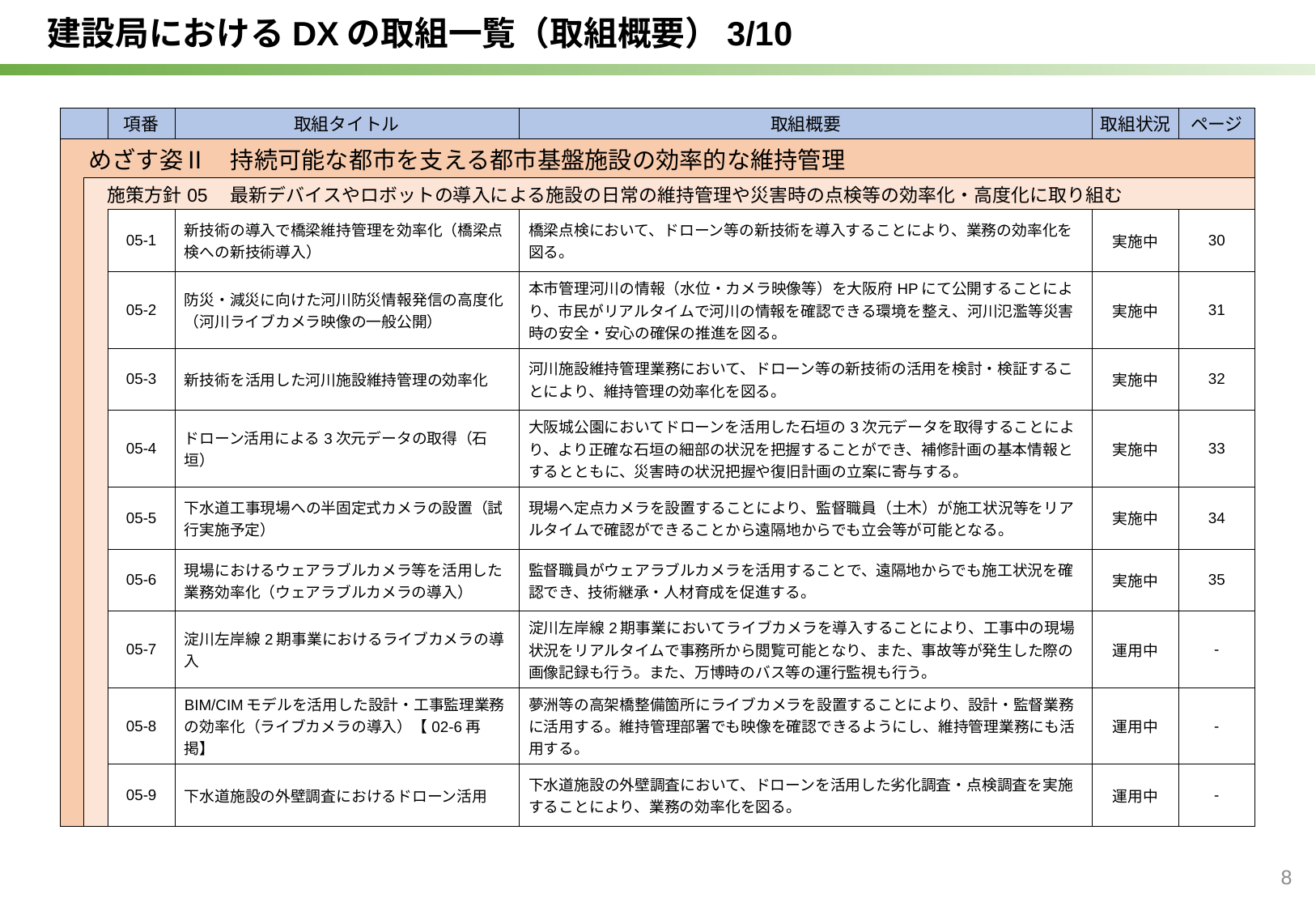

建設局におけるDXの取組一覧（取組概要）3/10
|  |  | 項番 | 取組タイトル | 取組概要 | 取組状況 | ページ |
| --- | --- | --- | --- | --- | --- | --- |
| めざす姿Ⅱ　持続可能な都市を支える都市基盤施設の効率的な維持管理 |  |  |  |  |  |  |
|  | 施策方針05　最新デバイスやロボットの導入による施設の日常の維持管理や災害時の点検等の効率化・高度化に取り組む |  |  |  |  |  |
|  |  | 05-1 | 新技術の導入で橋梁維持管理を効率化（橋梁点検への新技術導入） | 橋梁点検において、ドローン等の新技術を導入することにより、業務の効率化を図る。 | 実施中 | 30 |
|  |  | 05-2 | 防災・減災に向けた河川防災情報発信の高度化（河川ライブカメラ映像の一般公開） | 本市管理河川の情報（水位・カメラ映像等）を大阪府HPにて公開することにより、市民がリアルタイムで河川の情報を確認できる環境を整え、河川氾濫等災害時の安全・安心の確保の推進を図る。 | 実施中 | 31 |
|  |  | 05-3 | 新技術を活用した河川施設維持管理の効率化 | 河川施設維持管理業務において、ドローン等の新技術の活用を検討・検証することにより、維持管理の効率化を図る。 | 実施中 | 32 |
|  |  | 05-4 | ドローン活用による3次元データの取得（石垣） | 大阪城公園においてドローンを活用した石垣の3次元データを取得することにより、より正確な石垣の細部の状況を把握することができ、補修計画の基本情報とするとともに、災害時の状況把握や復旧計画の立案に寄与する。 | 実施中 | 33 |
|  |  | 05-5 | 下水道工事現場への半固定式カメラの設置（試行実施予定） | 現場へ定点カメラを設置することにより、監督職員（土木）が施工状況等をリアルタイムで確認ができることから遠隔地からでも立会等が可能となる。 | 実施中 | 34 |
|  |  | 05-6 | 現場におけるウェアラブルカメラ等を活用した業務効率化（ウェアラブルカメラの導入） | 監督職員がウェアラブルカメラを活用することで、遠隔地からでも施工状況を確認でき、技術継承・人材育成を促進する。 | 実施中 | 35 |
|  |  | 05-7 | 淀川左岸線2期事業におけるライブカメラの導入 | 淀川左岸線2期事業においてライブカメラを導入することにより、工事中の現場状況をリアルタイムで事務所から閲覧可能となり、また、事故等が発生した際の画像記録も行う。また、万博時のバス等の運行監視も行う。 | 運用中 | - |
|  |  | 05-8 | BIM/CIMモデルを活用した設計・工事監理業務の効率化（ライブカメラの導入）【02-6再掲】 | 夢洲等の高架橋整備箇所にライブカメラを設置することにより、設計・監督業務に活用する。維持管理部署でも映像を確認できるようにし、維持管理業務にも活用する。 | 運用中 | - |
|  |  | 05-9 | 下水道施設の外壁調査におけるドローン活用 | 下水道施設の外壁調査において、ドローンを活用した劣化調査・点検調査を実施することにより、業務の効率化を図る。 | 運用中 | - |
8